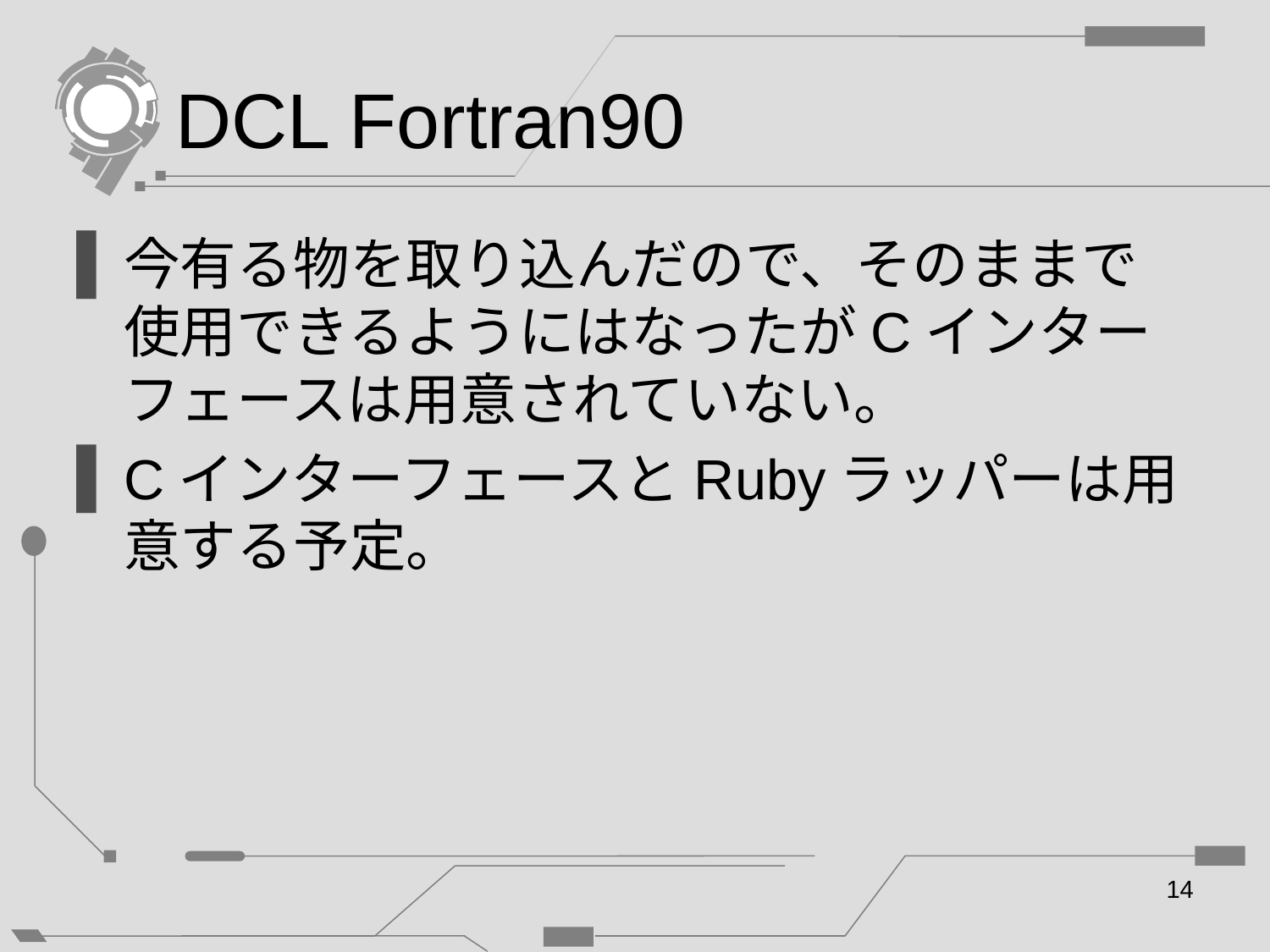

# DCL Fortran90
今有る物を取り込んだので、そのままで使用できるようにはなったがCインターフェースは用意されていない。
CインターフェースとRubyラッパーは用意する予定。
14